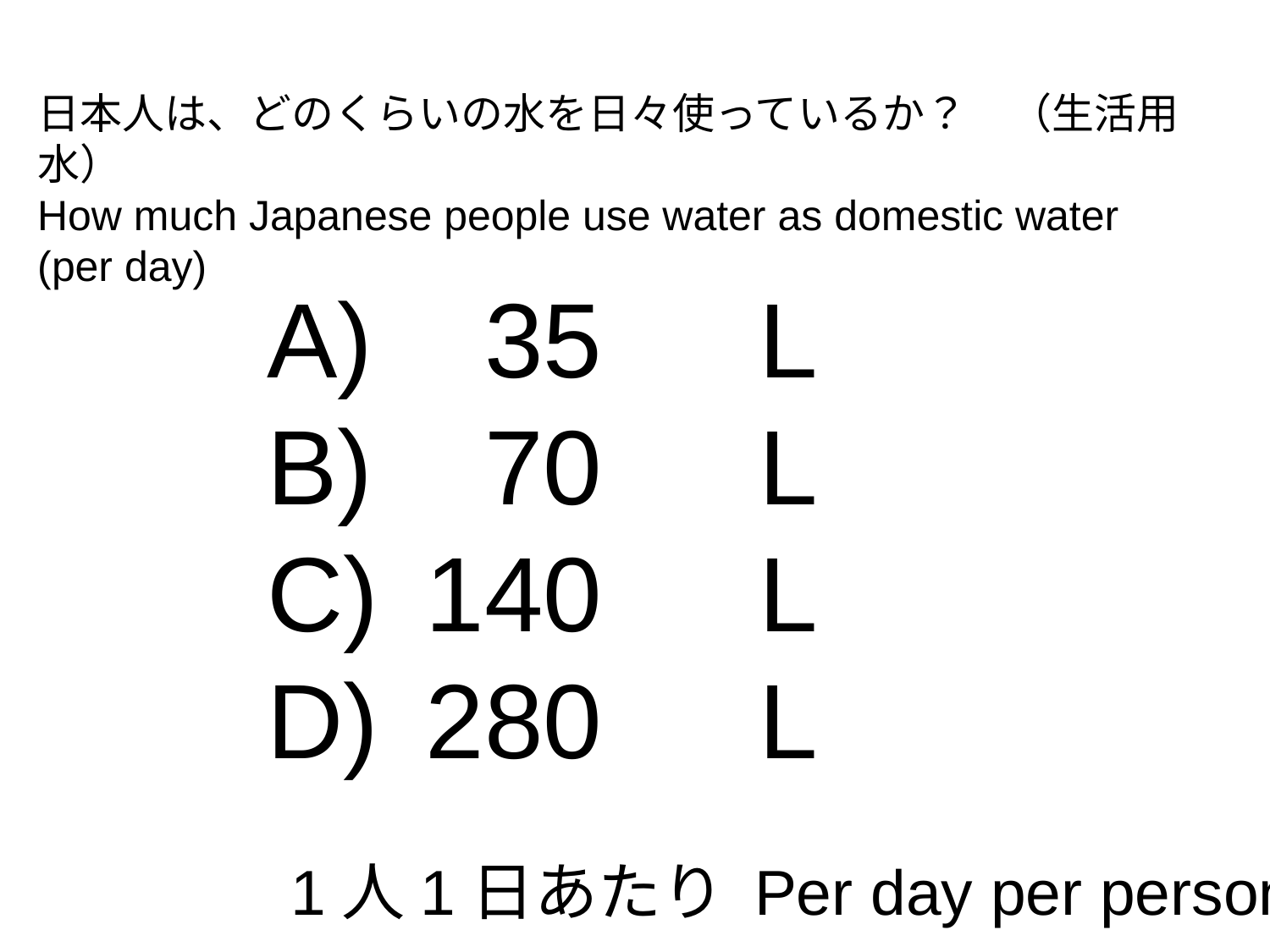

日本人は、どのくらいの水を日々使っているか？　（生活用水）
How much Japanese people use water as domestic water
(per day)
  35　L
  70　L
140　L
280　L
1人1日あたり Per day per person